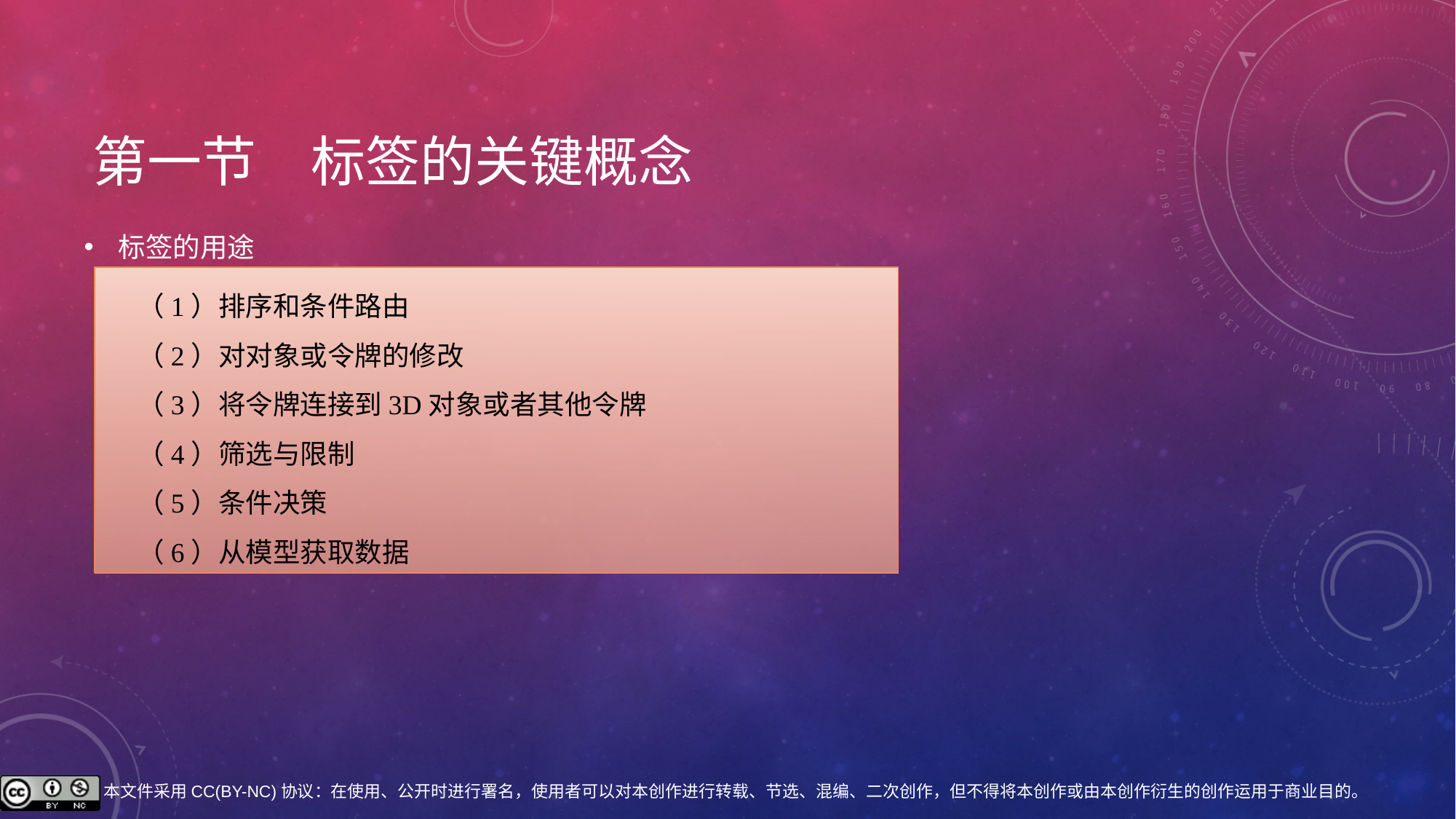

# 第一节	标签的关键概念
标签的用途
（1）排序和条件路由
（2）对对象或令牌的修改
（3）将令牌连接到3D对象或者其他令牌
（4）筛选与限制
（5）条件决策
（6）从模型获取数据